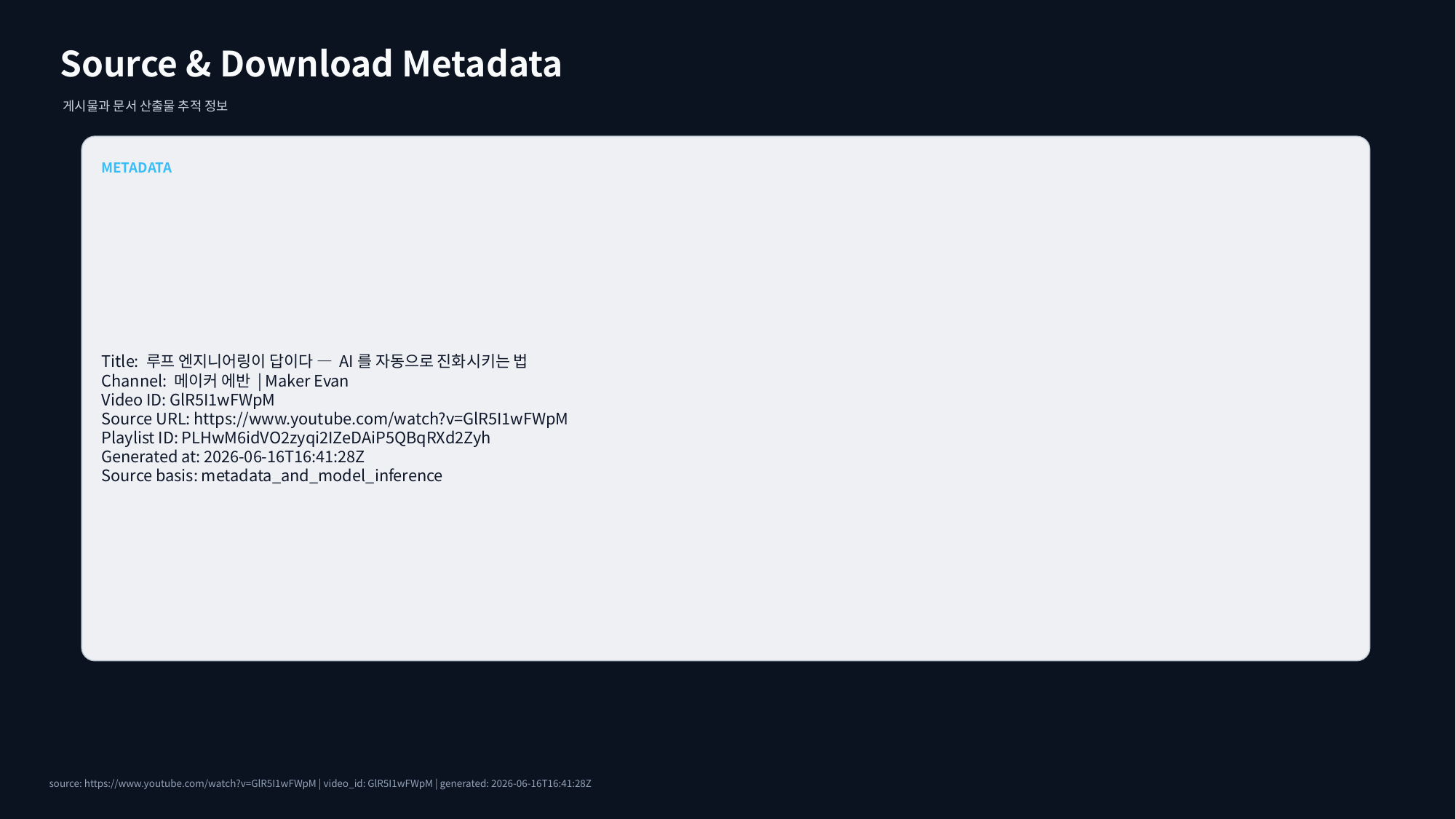

Source & Download Metadata
게시물과 문서 산출물 추적 정보

METADATA
Title: 루프 엔지니어링이 답이다 — AI를 자동으로 진화시키는 법
Channel: 메이커 에반 | Maker Evan
Video ID: GlR5I1wFWpM
Source URL: https://www.youtube.com/watch?v=GlR5I1wFWpM
Playlist ID: PLHwM6idVO2zyqi2IZeDAiP5QBqRXd2Zyh
Generated at: 2026-06-16T16:41:28Z
Source basis: metadata_and_model_inference
source: https://www.youtube.com/watch?v=GlR5I1wFWpM | video_id: GlR5I1wFWpM | generated: 2026-06-16T16:41:28Z